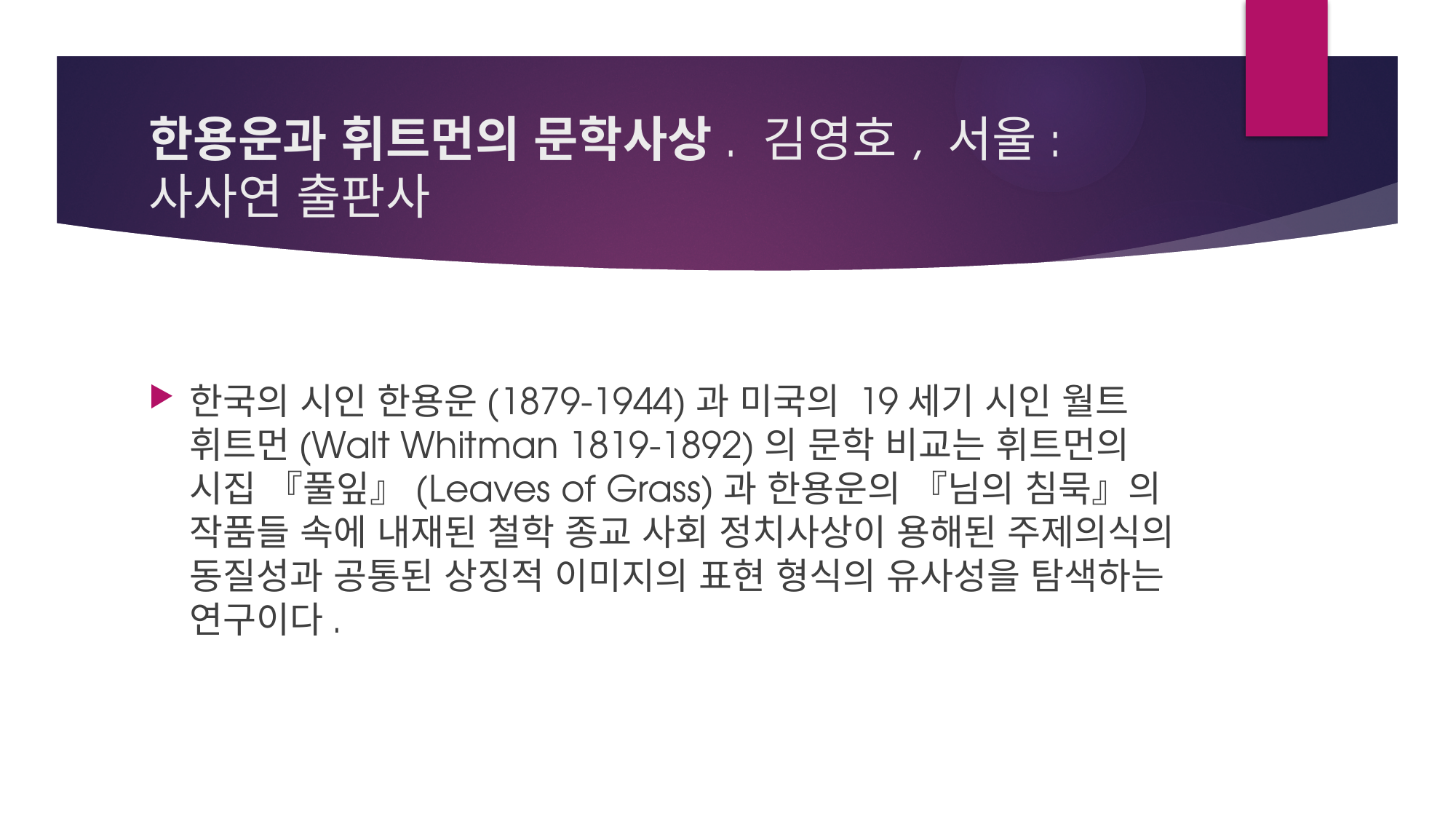

# 한용운과 휘트먼의 문학사상. 김영호, 서울: 사사연 출판사
한국의 시인 한용운(1879-1944)과 미국의 19세기 시인 월트 휘트먼(Walt Whitman 1819-1892)의 문학 비교는 휘트먼의 시집 『풀잎』(Leaves of Grass)과 한용운의 『님의 침묵』의 작품들 속에 내재된 철학 종교 사회 정치사상이 용해된 주제의식의 동질성과 공통된 상징적 이미지의 표현 형식의 유사성을 탐색하는 연구이다.